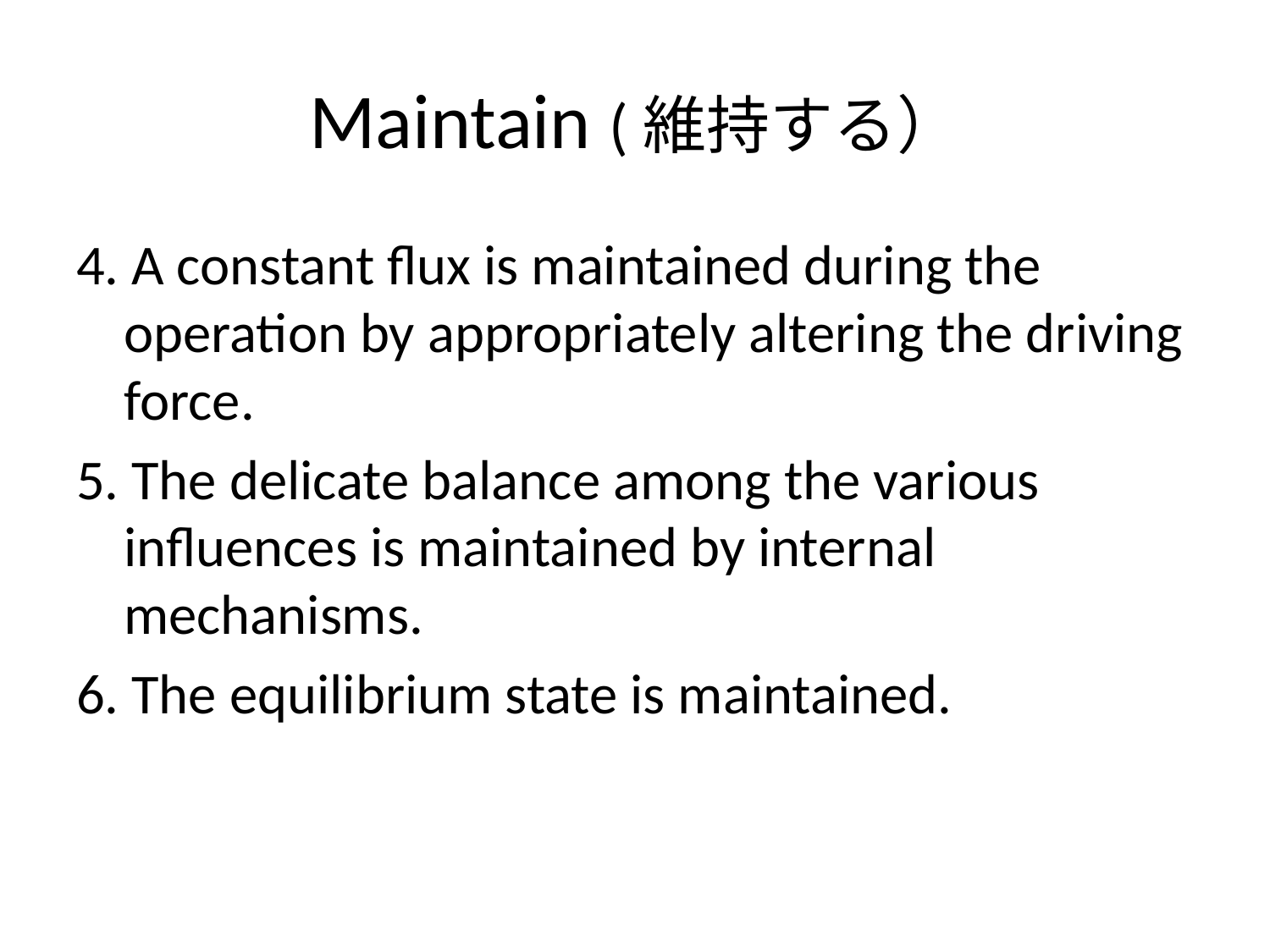

# Maintain (維持する）
4. A constant flux is maintained during the operation by appropriately altering the driving force.
5. The delicate balance among the various influences is maintained by internal mechanisms.
6. The equilibrium state is maintained.